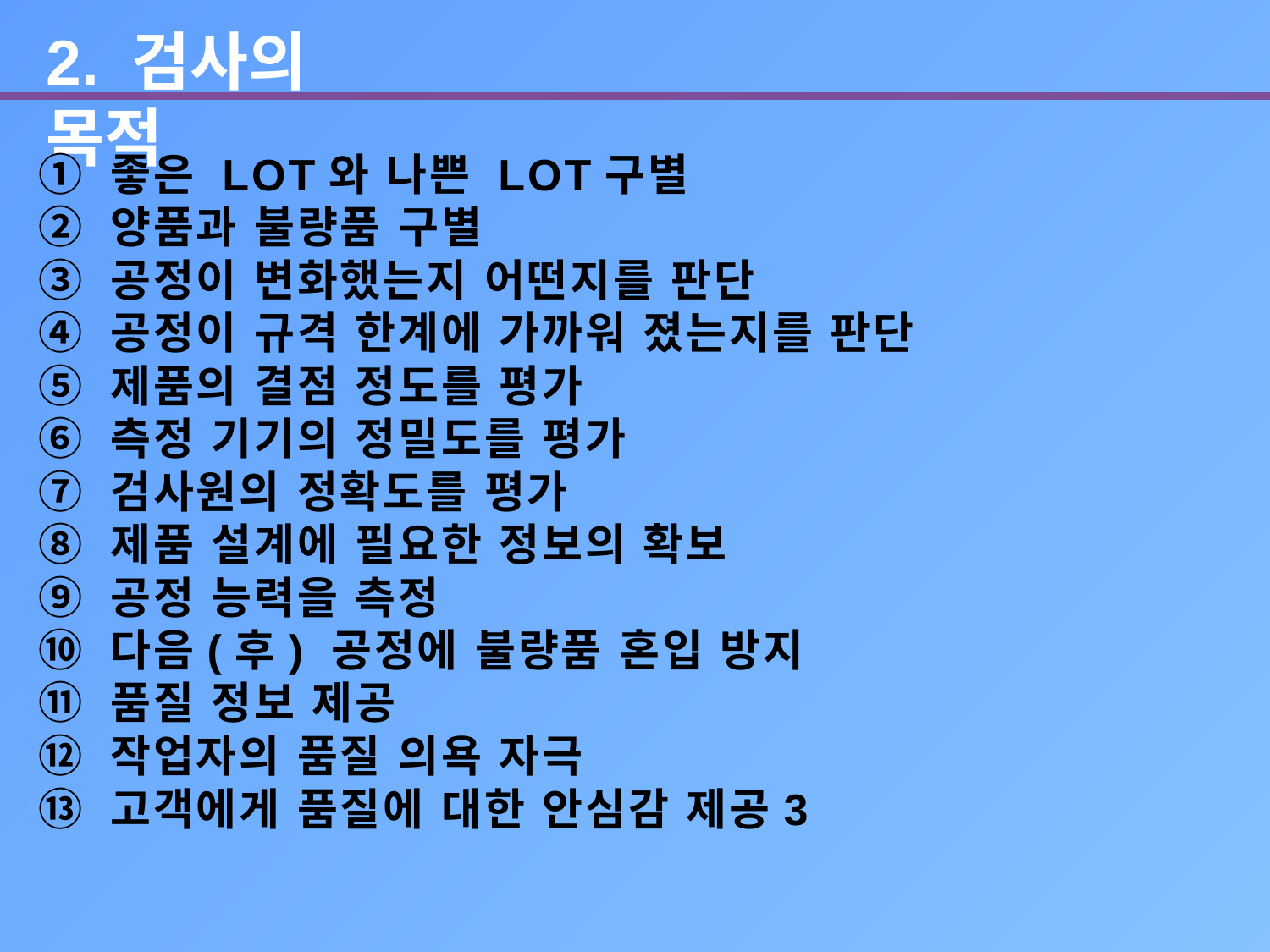

2. 검사의 목적
① 좋은 LOT와 나쁜 LOT구별
② 양품과 불량품 구별
③ 공정이 변화했는지 어떤지를 판단
④ 공정이 규격 한계에 가까워 졌는지를 판단
⑤ 제품의 결점 정도를 평가
⑥ 측정 기기의 정밀도를 평가
⑦ 검사원의 정확도를 평가
⑧ 제품 설계에 필요한 정보의 확보
⑨ 공정 능력을 측정
⑩ 다음(후) 공정에 불량품 혼입 방지
⑪ 품질 정보 제공
⑫ 작업자의 품질 의욕 자극
⑬ 고객에게 품질에 대한 안심감 제공3